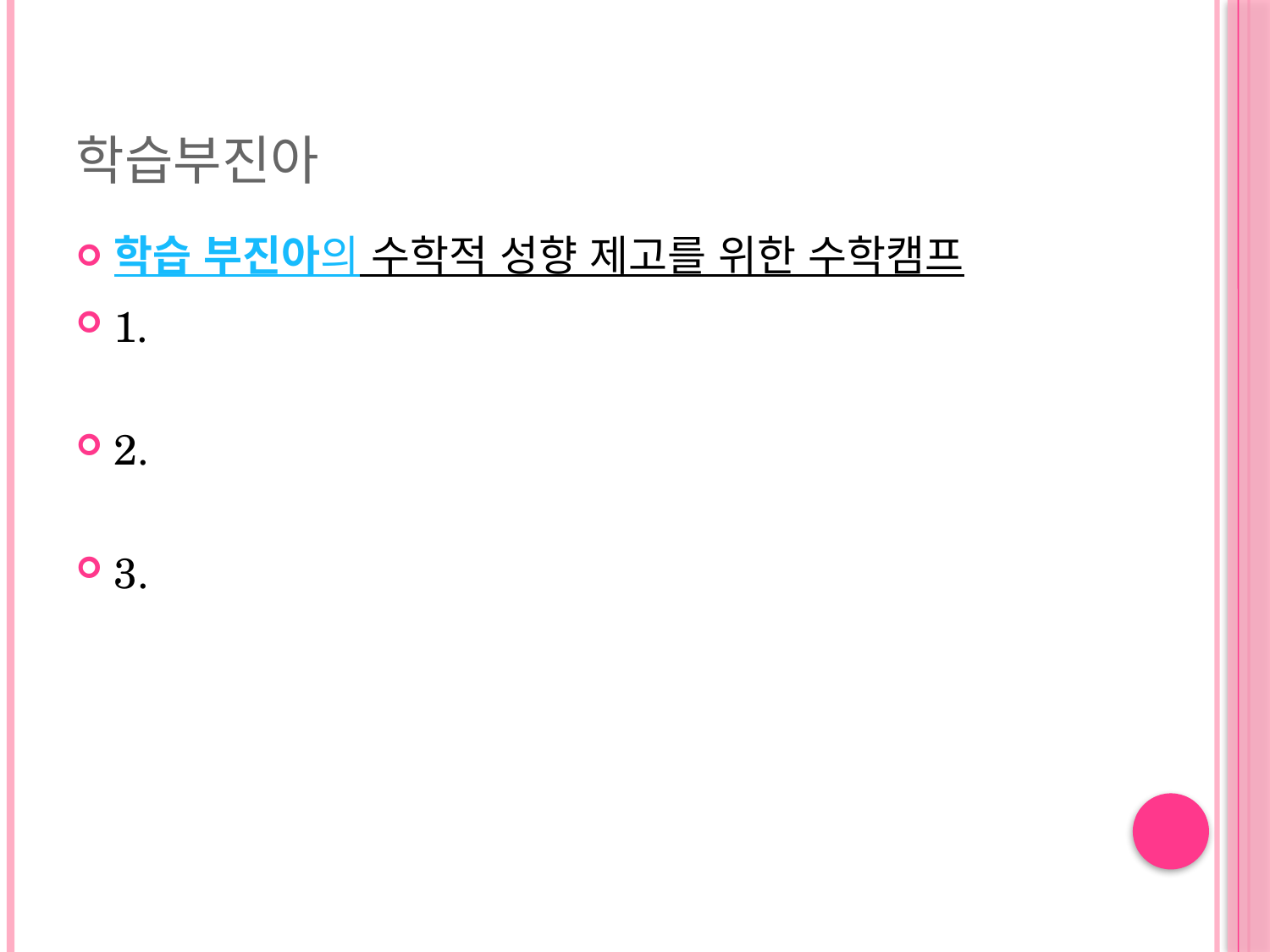

# 학습부진아
학습 부진아의 수학적 성향 제고를 위한 수학캠프
1.

2.

3.